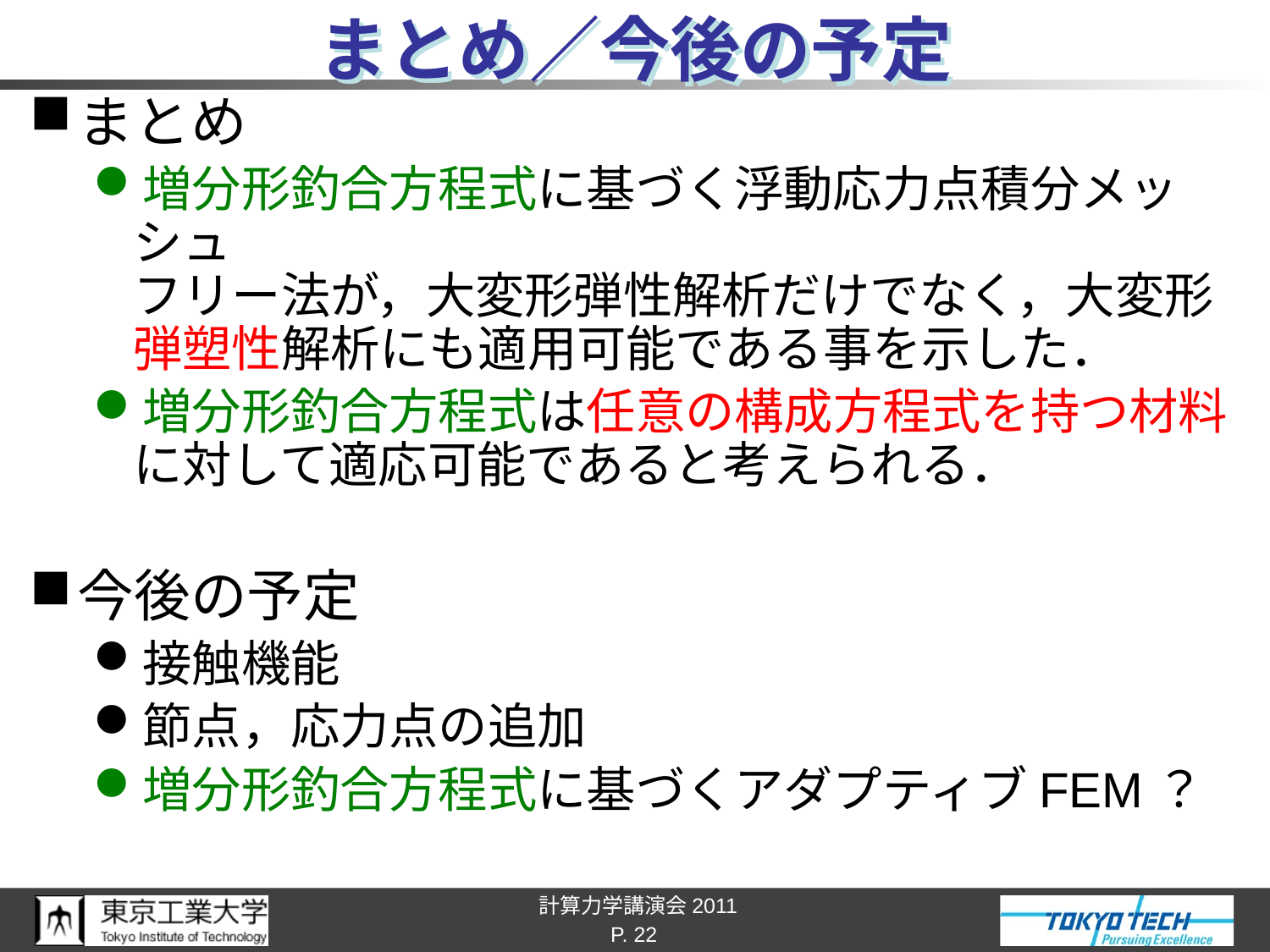

# まとめ／今後の予定
まとめ
増分形釣合方程式に基づく浮動応力点積分メッシュ
フリー法が，大変形弾性解析だけでなく，大変形
弾塑性解析にも適用可能である事を示した．
増分形釣合方程式は任意の構成方程式を持つ材料に対して適応可能であると考えられる．

今後の予定
接触機能
節点，応力点の追加
増分形釣合方程式に基づくアダプティブFEM？

P. 22